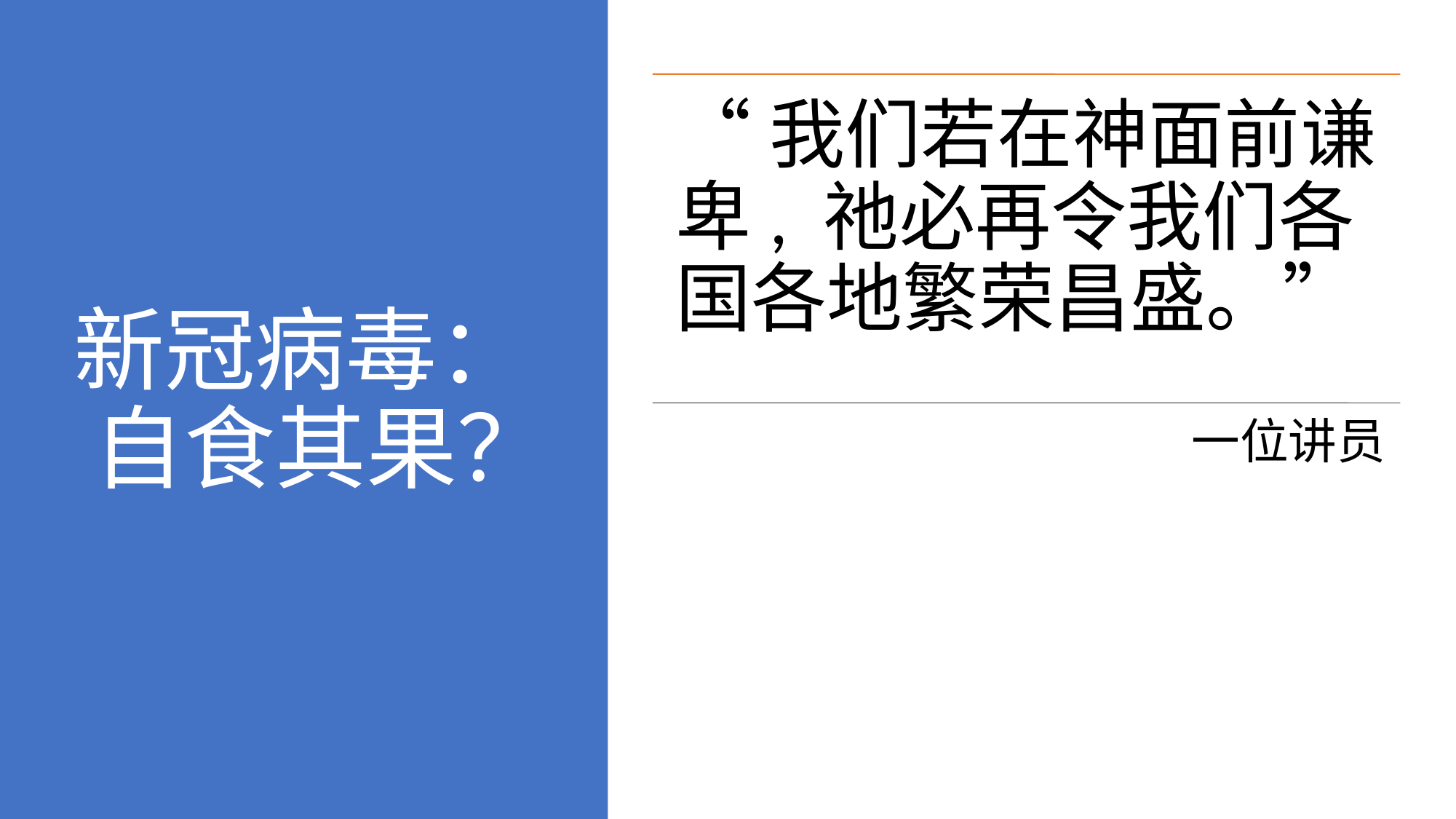

# 新冠病毒： 自食其果？
“我们若在神面前谦卑, 祂必再令我们各国各地繁荣昌盛。”
一位讲员